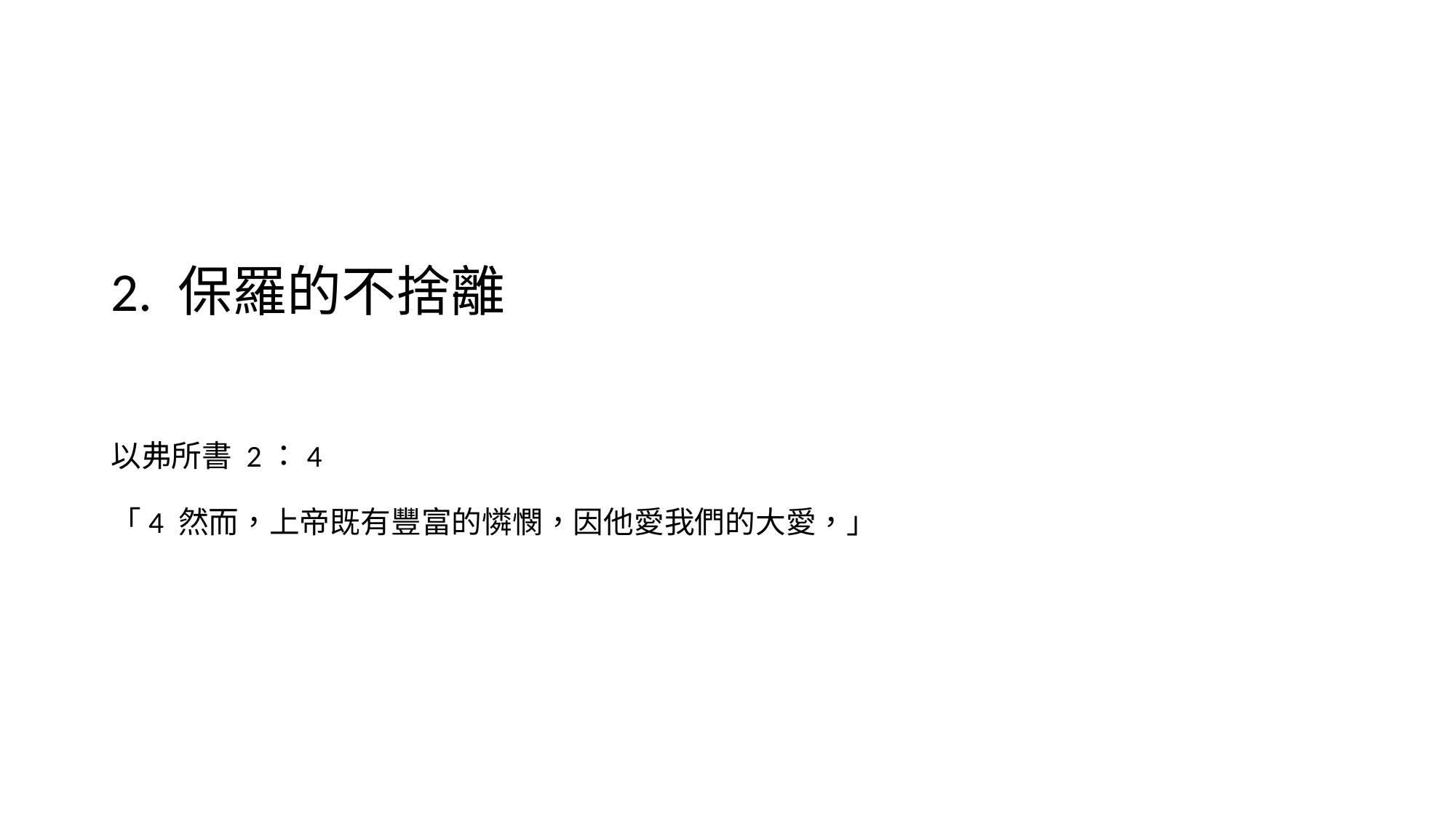

# 2. 保羅的不捨離 以弗所書 2：4 「4 然而，上帝既有豐富的憐憫，因他愛我們的大愛，」